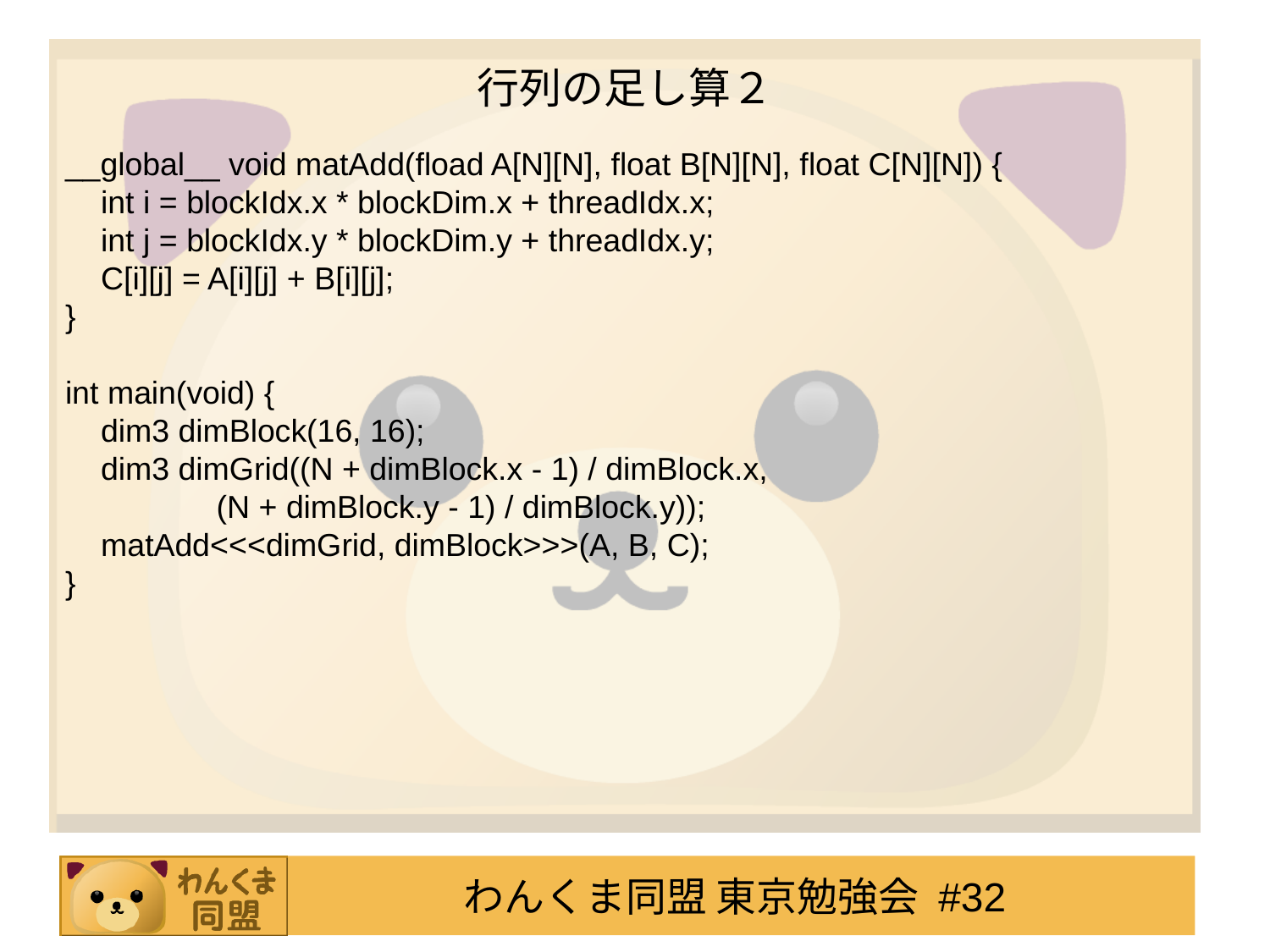

# 行列の足し算２
__global__ void matAdd(fload A[N][N], float B[N][N], float C[N][N]) {
    int i = blockIdx.x * blockDim.x + threadIdx.x;
    int j = blockIdx.y * blockDim.y + threadIdx.y;
    C[i][j] = A[i][j] + B[i][j];
}

int main(void) {
    dim3 dimBlock(16, 16);
    dim3 dimGrid((N + dimBlock.x - 1) / dimBlock.x,
                 (N + dimBlock.y - 1) / dimBlock.y));
    matAdd<<<dimGrid, dimBlock>>>(A, B, C);
}